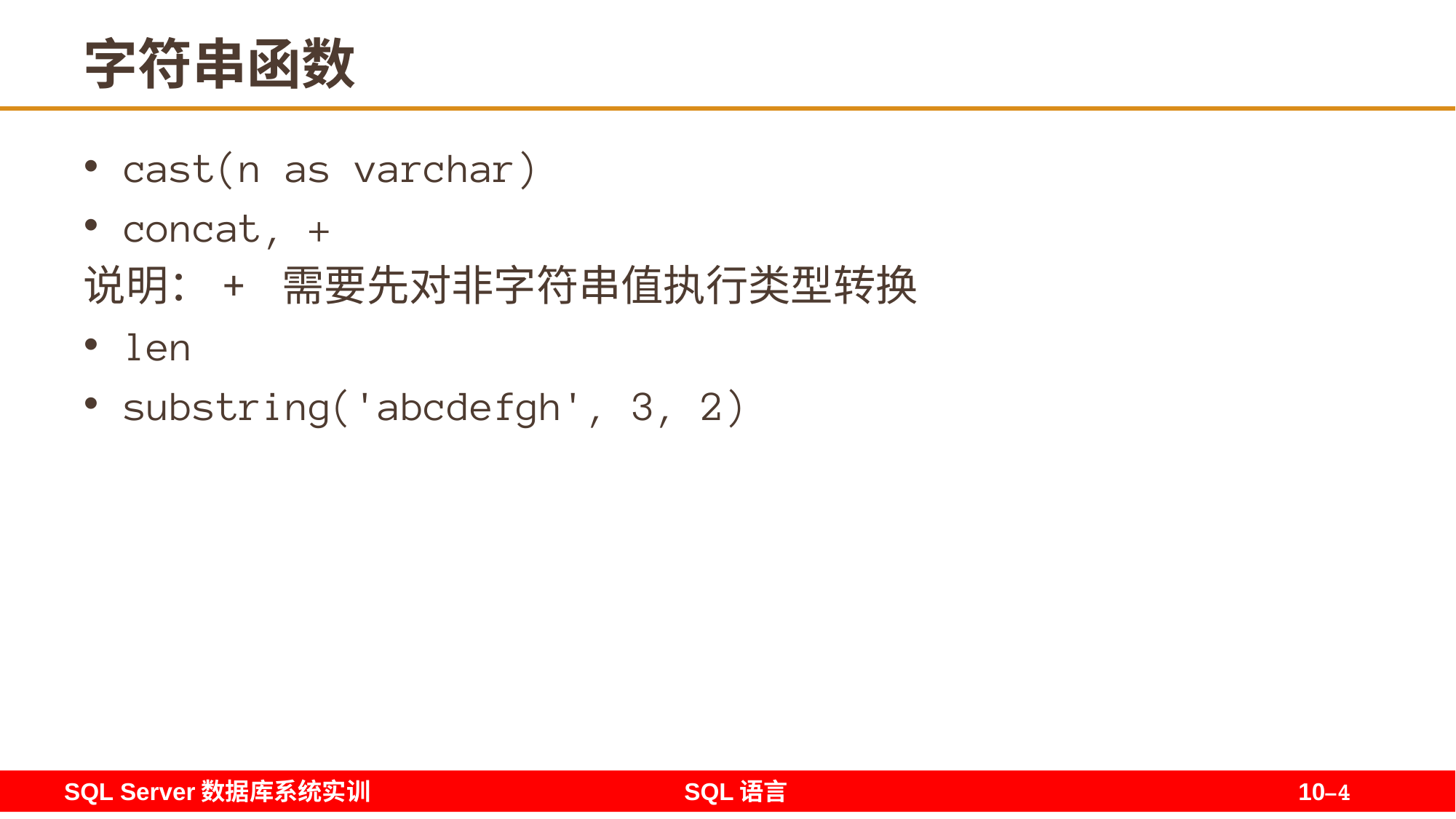

# 字符串函数
cast(n as varchar)
concat, +
说明：+ 需要先对非字符串值执行类型转换
len
substring('abcdefgh', 3, 2)